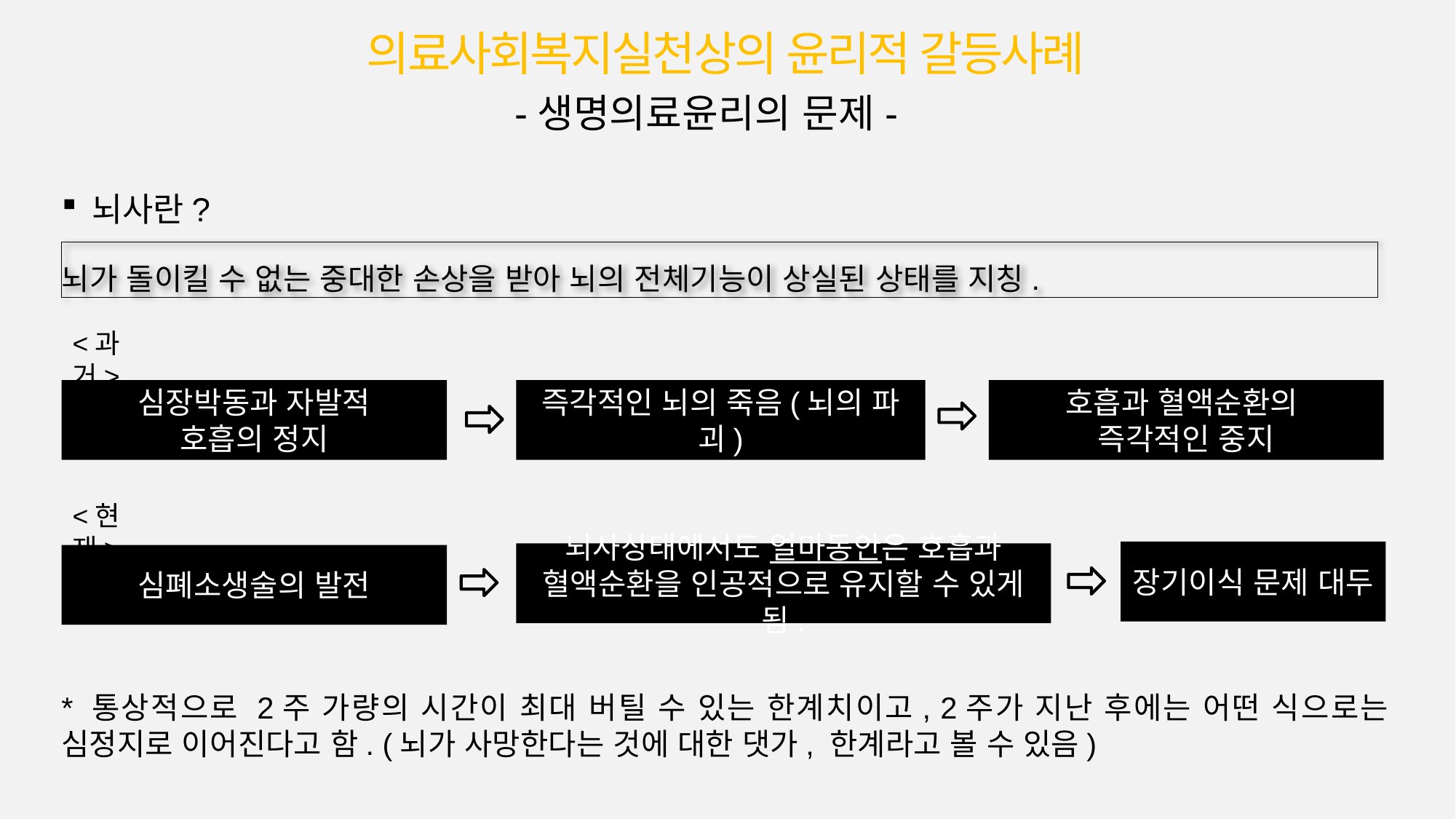

의료사회복지실천상의 윤리적 갈등사례
-생명의료윤리의 문제-
뇌사란?
뇌가 돌이킬 수 없는 중대한 손상을 받아 뇌의 전체기능이 상실된 상태를 지칭.
<과거>
심장박동과 자발적
호흡의 정지
즉각적인 뇌의 죽음(뇌의 파괴)
호흡과 혈액순환의
즉각적인 중지

<현재>
장기이식 문제 대두
뇌사상태에서도 얼마동안은 호흡과 혈액순환을 인공적으로 유지할 수 있게 됨.
심폐소생술의 발전

* 통상적으로 2주 가량의 시간이 최대 버틸 수 있는 한계치이고, 2주가 지난 후에는 어떤 식으로는 심정지로 이어진다고 함. (뇌가 사망한다는 것에 대한 댓가, 한계라고 볼 수 있음)